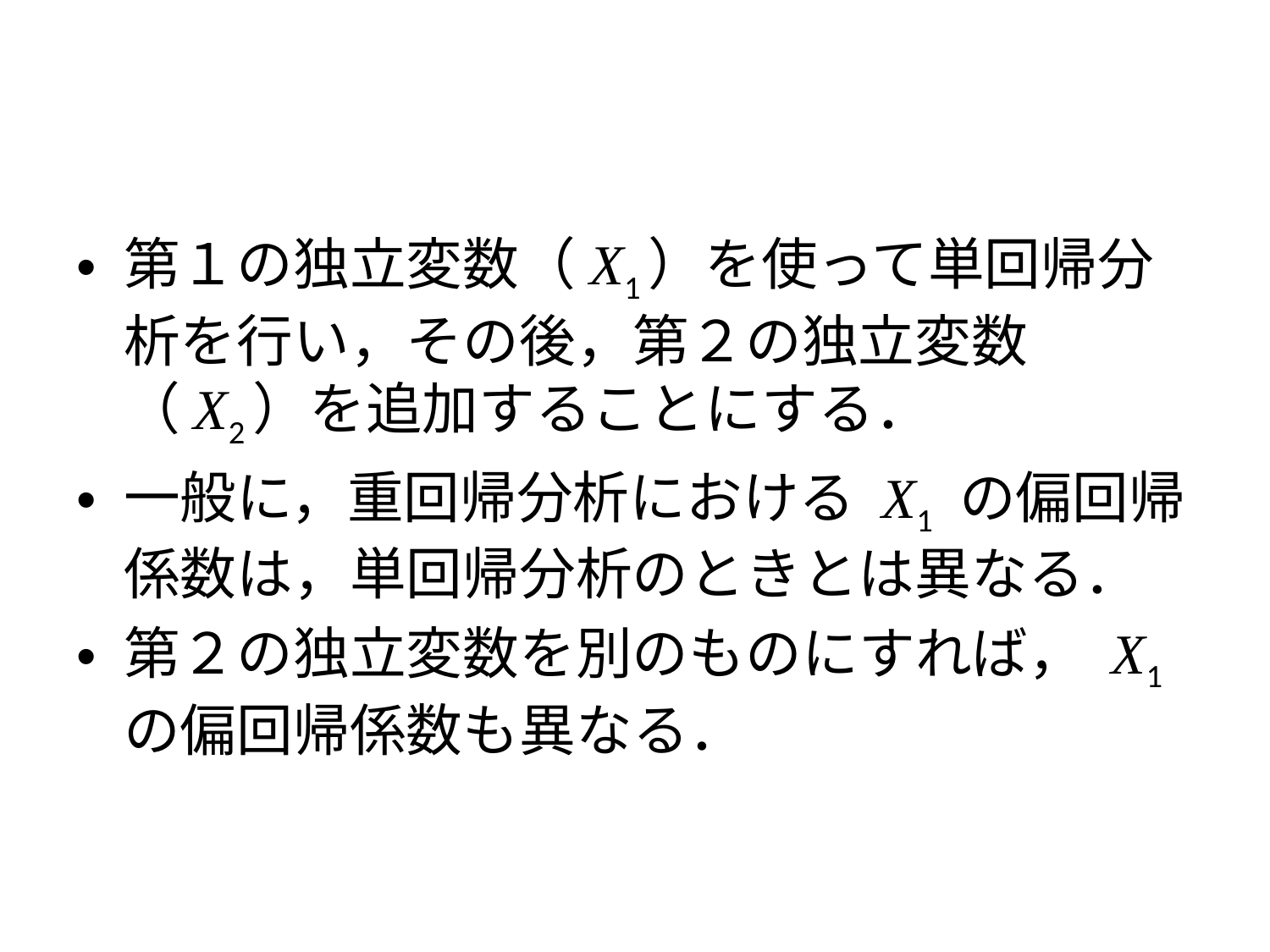

#
第１の独立変数（X1）を使って単回帰分析を行い，その後，第２の独立変数（X2）を追加することにする．
一般に，重回帰分析における X1 の偏回帰係数は，単回帰分析のときとは異なる．
第２の独立変数を別のものにすれば， X1 の偏回帰係数も異なる．